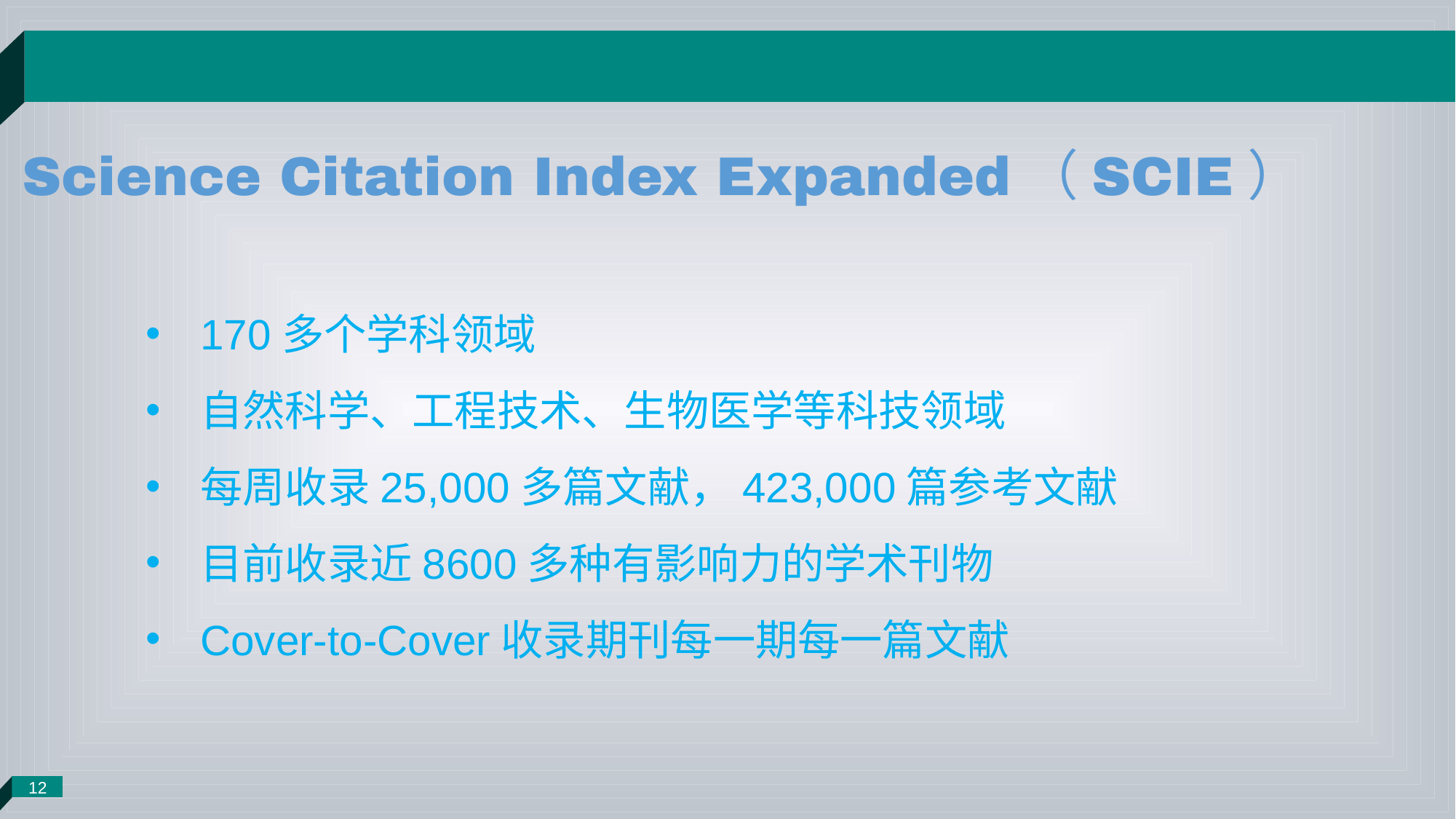

12

Science Citation Index Expanded（SCIE）
170多个学科领域
自然科学、工程技术、生物医学等科技领域
每周收录25,000多篇文献，423,000篇参考文献
目前收录近8600多种有影响力的学术刊物
Cover-to-Cover收录期刊每一期每一篇文献